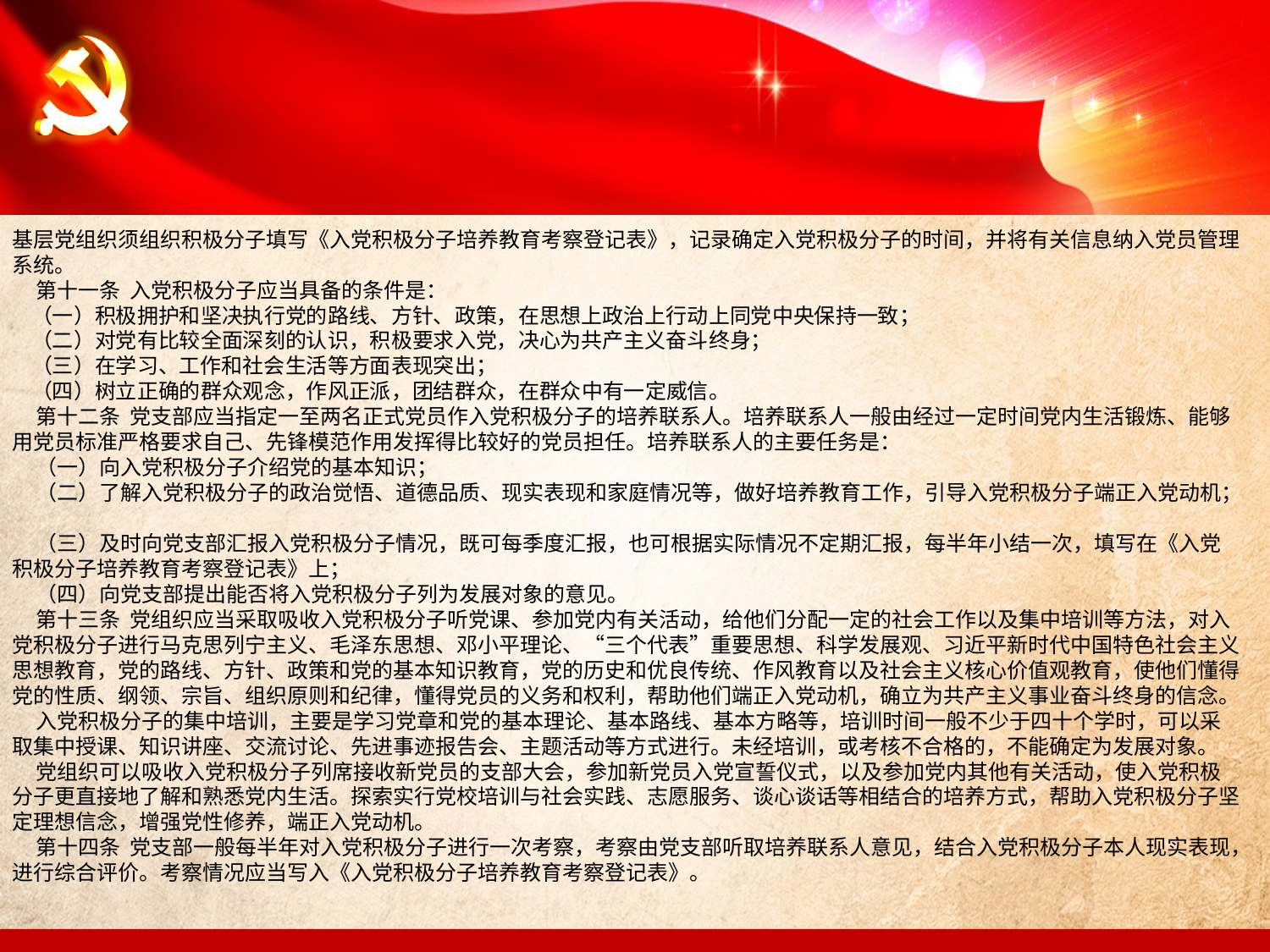

基层党组织须组织积极分子填写《入党积极分子培养教育考察登记表》，记录确定入党积极分子的时间，并将有关信息纳入党员管理系统。
    第十一条  入党积极分子应当具备的条件是：
   （一）积极拥护和坚决执行党的路线、方针、政策，在思想上政治上行动上同党中央保持一致；
   （二）对党有比较全面深刻的认识，积极要求入党，决心为共产主义奋斗终身；
   （三）在学习、工作和社会生活等方面表现突出；
   （四）树立正确的群众观念，作风正派，团结群众，在群众中有一定威信。
    第十二条  党支部应当指定一至两名正式党员作入党积极分子的培养联系人。培养联系人一般由经过一定时间党内生活锻炼、能够用党员标准严格要求自己、先锋模范作用发挥得比较好的党员担任。培养联系人的主要任务是：
    （一）向入党积极分子介绍党的基本知识；
    （二）了解入党积极分子的政治觉悟、道德品质、现实表现和家庭情况等，做好培养教育工作，引导入党积极分子端正入党动机；
    （三）及时向党支部汇报入党积极分子情况，既可每季度汇报，也可根据实际情况不定期汇报，每半年小结一次，填写在《入党积极分子培养教育考察登记表》上；
    （四）向党支部提出能否将入党积极分子列为发展对象的意见。
    第十三条  党组织应当采取吸收入党积极分子听党课、参加党内有关活动，给他们分配一定的社会工作以及集中培训等方法，对入党积极分子进行马克思列宁主义、毛泽东思想、邓小平理论、“三个代表”重要思想、科学发展观、习近平新时代中国特色社会主义思想教育，党的路线、方针、政策和党的基本知识教育，党的历史和优良传统、作风教育以及社会主义核心价值观教育，使他们懂得党的性质、纲领、宗旨、组织原则和纪律，懂得党员的义务和权利，帮助他们端正入党动机，确立为共产主义事业奋斗终身的信念。
    入党积极分子的集中培训，主要是学习党章和党的基本理论、基本路线、基本方略等，培训时间一般不少于四十个学时，可以采取集中授课、知识讲座、交流讨论、先进事迹报告会、主题活动等方式进行。未经培训，或考核不合格的，不能确定为发展对象。
    党组织可以吸收入党积极分子列席接收新党员的支部大会，参加新党员入党宣誓仪式，以及参加党内其他有关活动，使入党积极分子更直接地了解和熟悉党内生活。探索实行党校培训与社会实践、志愿服务、谈心谈话等相结合的培养方式，帮助入党积极分子坚定理想信念，增强党性修养，端正入党动机。
    第十四条  党支部一般每半年对入党积极分子进行一次考察，考察由党支部听取培养联系人意见，结合入党积极分子本人现实表现，进行综合评价。考察情况应当写入《入党积极分子培养教育考察登记表》。